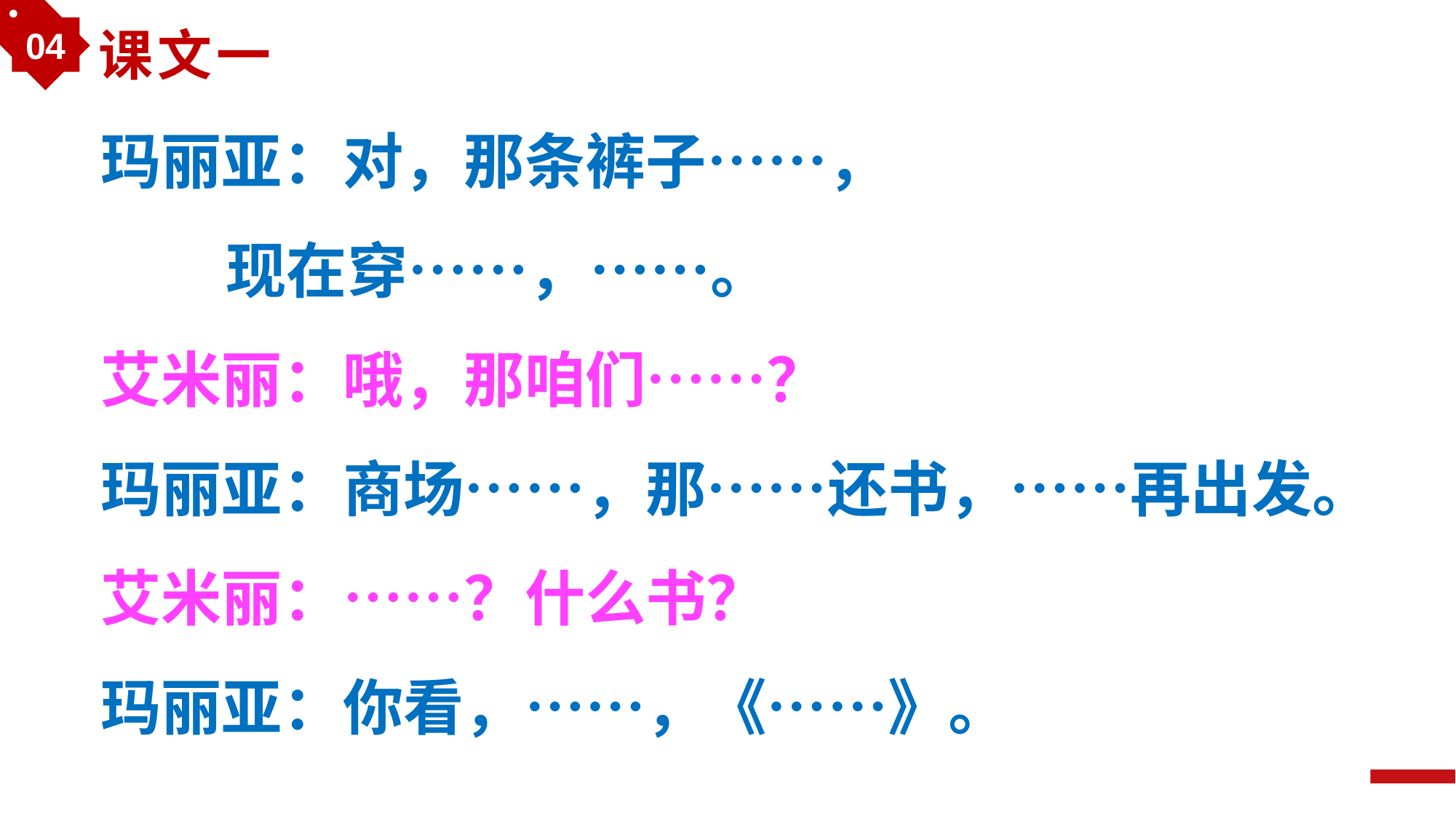

04
课文一
玛丽亚：对，那条裤子……，
        现在穿……，……。
艾米丽：哦，那咱们……？
玛丽亚：商场……，那……还书，……再出发。
艾米丽：……？什么书？
玛丽亚：你看，……，《……》。